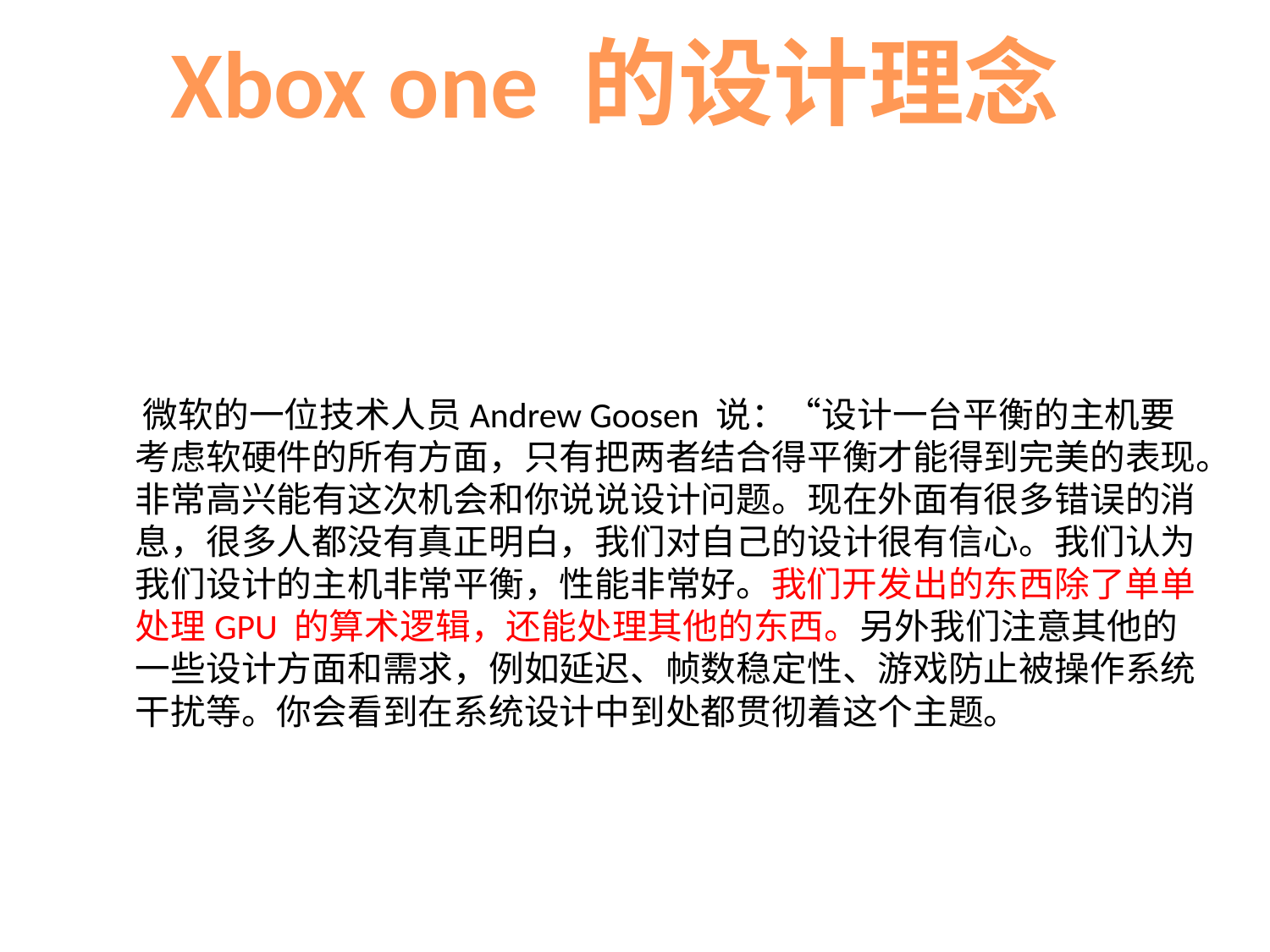

Xbox one 的设计理念
      微软的一位技术人员Andrew Goosen 说：“设计一台平衡的主机要考虑软硬件的所有方面，只有把两者结合得平衡才能得到完美的表现。非常高兴能有这次机会和你说说设计问题。现在外面有很多错误的消息，很多人都没有真正明白，我们对自己的设计很有信心。我们认为我们设计的主机非常平衡，性能非常好。我们开发出的东西除了单单处理GPU 的算术逻辑，还能处理其他的东西。另外我们注意其他的一些设计方面和需求，例如延迟、帧数稳定性、游戏防止被操作系统干扰等。你会看到在系统设计中到处都贯彻着这个主题。